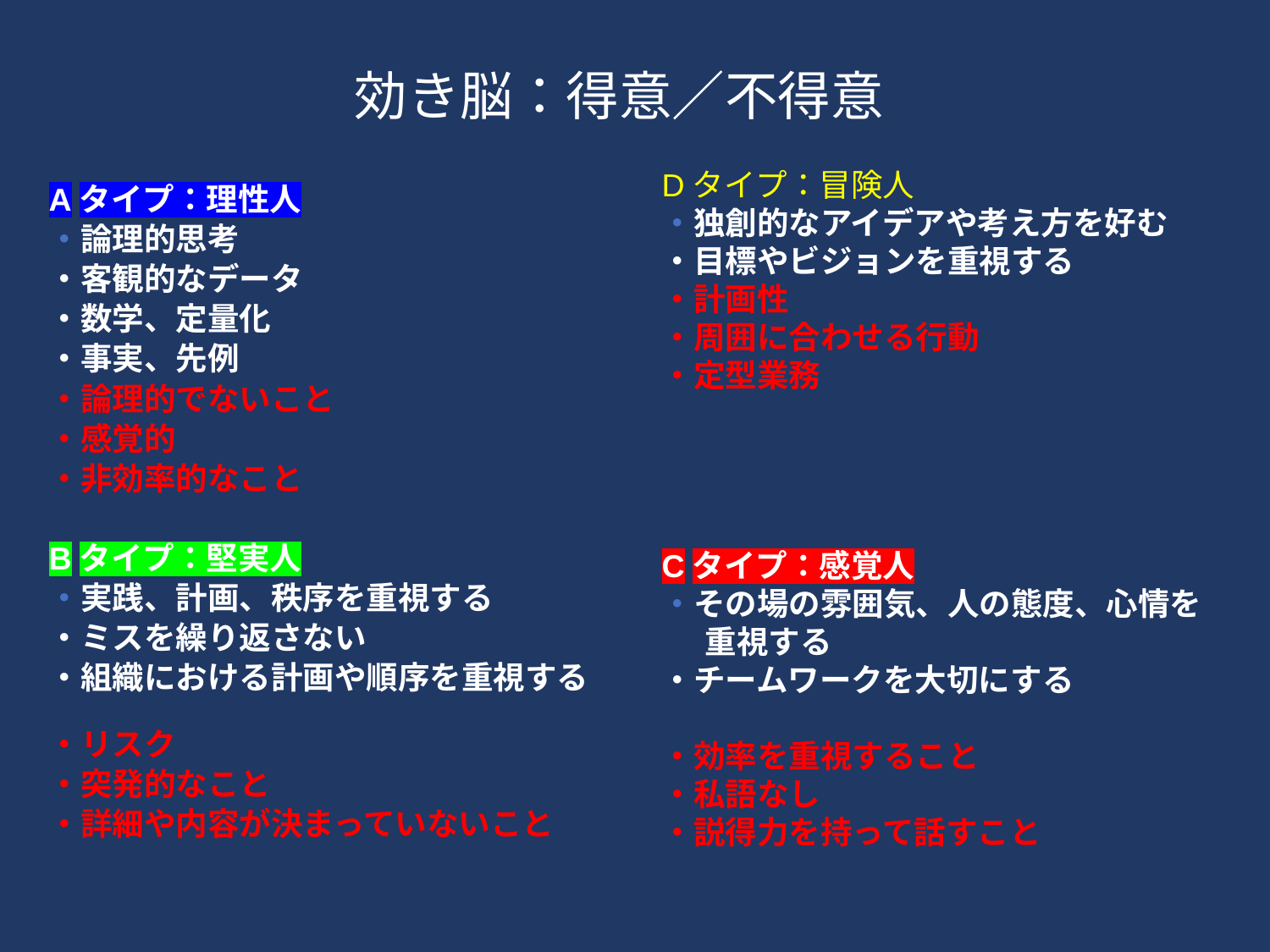

効き脳：得意／不得意

Aタイプ：理性人
・論理的思考
・客観的なデータ
・数学、定量化
・事実、先例
・論理的でないこと
・感覚的
・非効率的なこと

Bタイプ：堅実人
・実践、計画、秩序を重視する
・ミスを繰り返さない
・組織における計画や順序を重視する
・リスク
・突発的なこと
・詳細や内容が決まっていないこと

Dタイプ：冒険人
・独創的なアイデアや考え方を好む
・目標やビジョンを重視する
・計画性
・周囲に合わせる行動
・定型業務

Cタイプ：感覚人
・その場の雰囲気、人の態度、心情を
    重視する
・チームワークを大切にする

・効率を重視すること
・私語なし
・説得力を持って話すこと